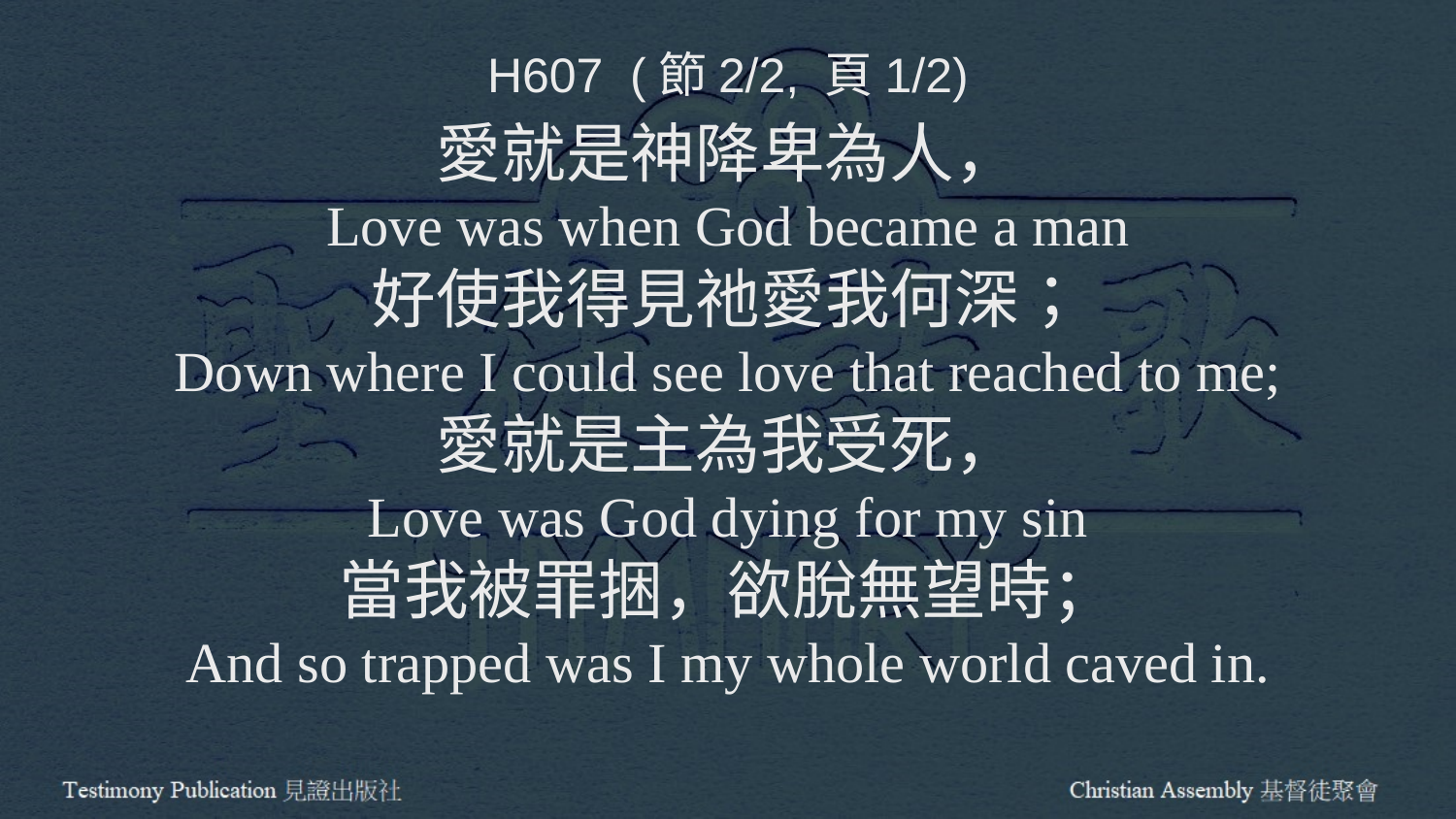

H607  (節2/2, 頁1/2)
愛就是神降卑為人，
Love was when God became a man
好使我得見祂愛我何深；
Down where I could see love that reached to me;
愛就是主為我受死，
Love was God dying for my sin
當我被罪捆，欲脫無望時；
And so trapped was I my whole world caved in.